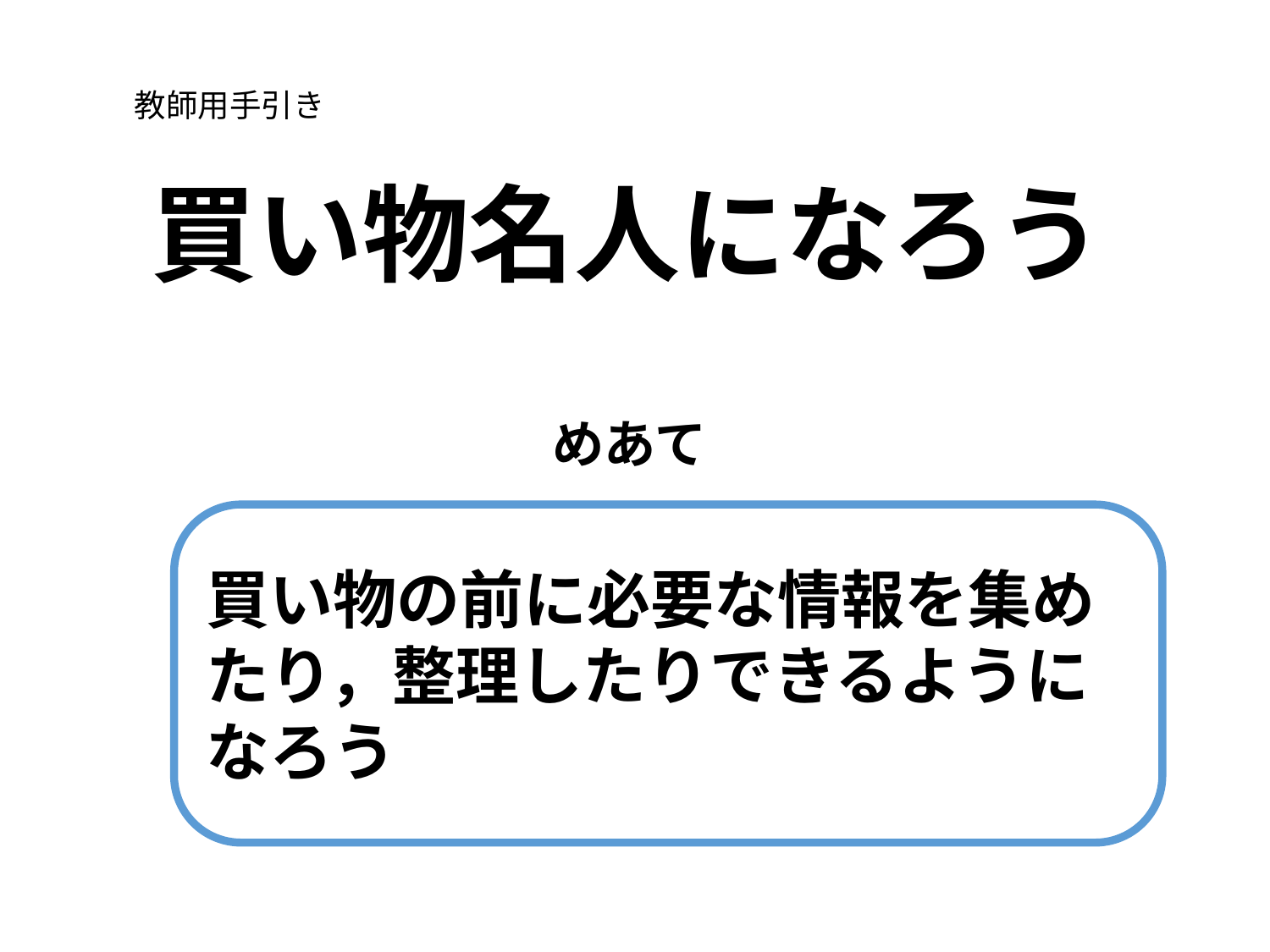

教師用手引き
# 買い物名人になろう
めあて
買い物の前に必要な情報を集め たり，整理したりできるようになろう